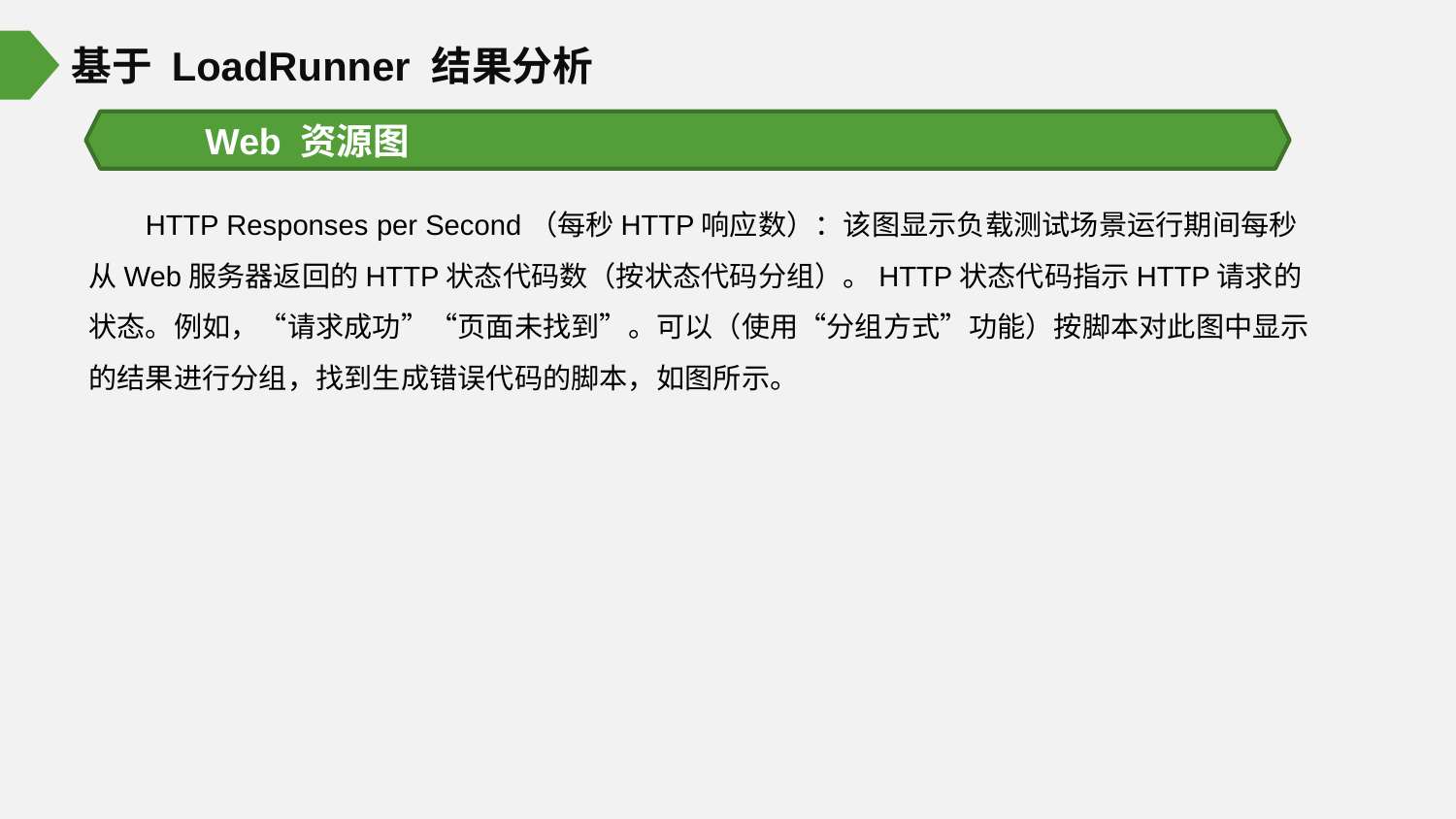

基于 LoadRunner 结果分析
Web 资源图
HTTP Responses per Second（每秒HTTP响应数）：该图显示负载测试场景运行期间每秒从Web服务器返回的HTTP状态代码数（按状态代码分组）。HTTP状态代码指示HTTP请求的状态。例如，“请求成功”“页面未找到”。可以（使用“分组方式”功能）按脚本对此图中显示的结果进行分组，找到生成错误代码的脚本，如图所示。